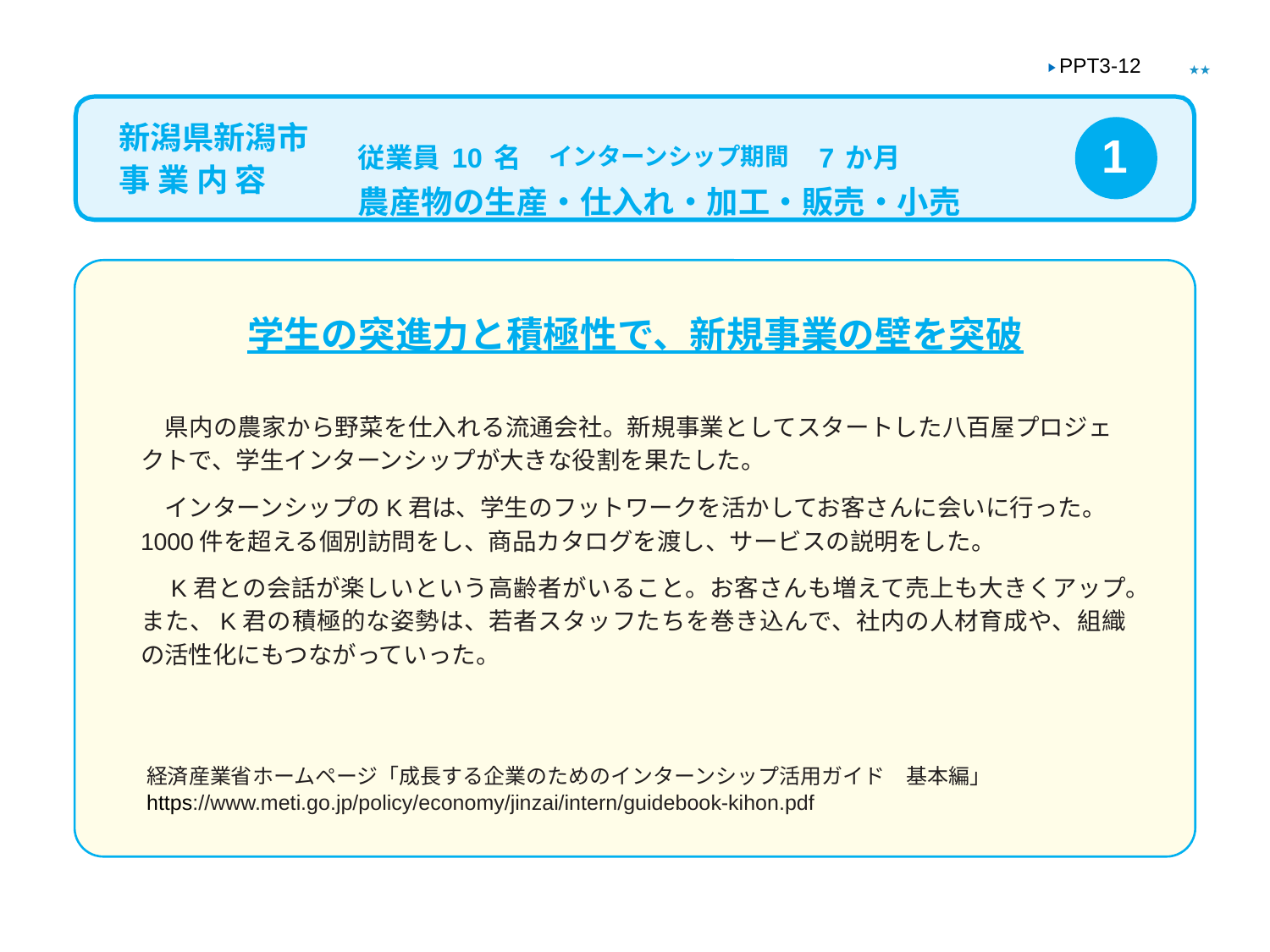

★★
▶ PPT3-12

従業員10名　インターンシップ期間　7か月
農産物の生産・仕入れ・加工・販売・小売
新潟県新潟市
事 業 内 容

1

学生の突進力と積極性で、新規事業の壁を突破
　県内の農家から野菜を仕入れる流通会社。新規事業としてスタートした八百屋プロジェクトで、学生インターンシップが大きな役割を果たした。
　インターンシップのK君は、学生のフットワークを活かしてお客さんに会いに行った。
1000件を超える個別訪問をし、商品カタログを渡し、サービスの説明をした。
　K君との会話が楽しいという高齢者がいること。お客さんも増えて売上も大きくアップ。また、K君の積極的な姿勢は、若者スタッフたちを巻き込んで、社内の人材育成や、組織の活性化にもつながっていった。
経済産業省ホームページ「成長する企業のためのインターンシップ活用ガイド　基本編」
https://www.meti.go.jp/policy/economy/jinzai/intern/guidebook-kihon.pdf